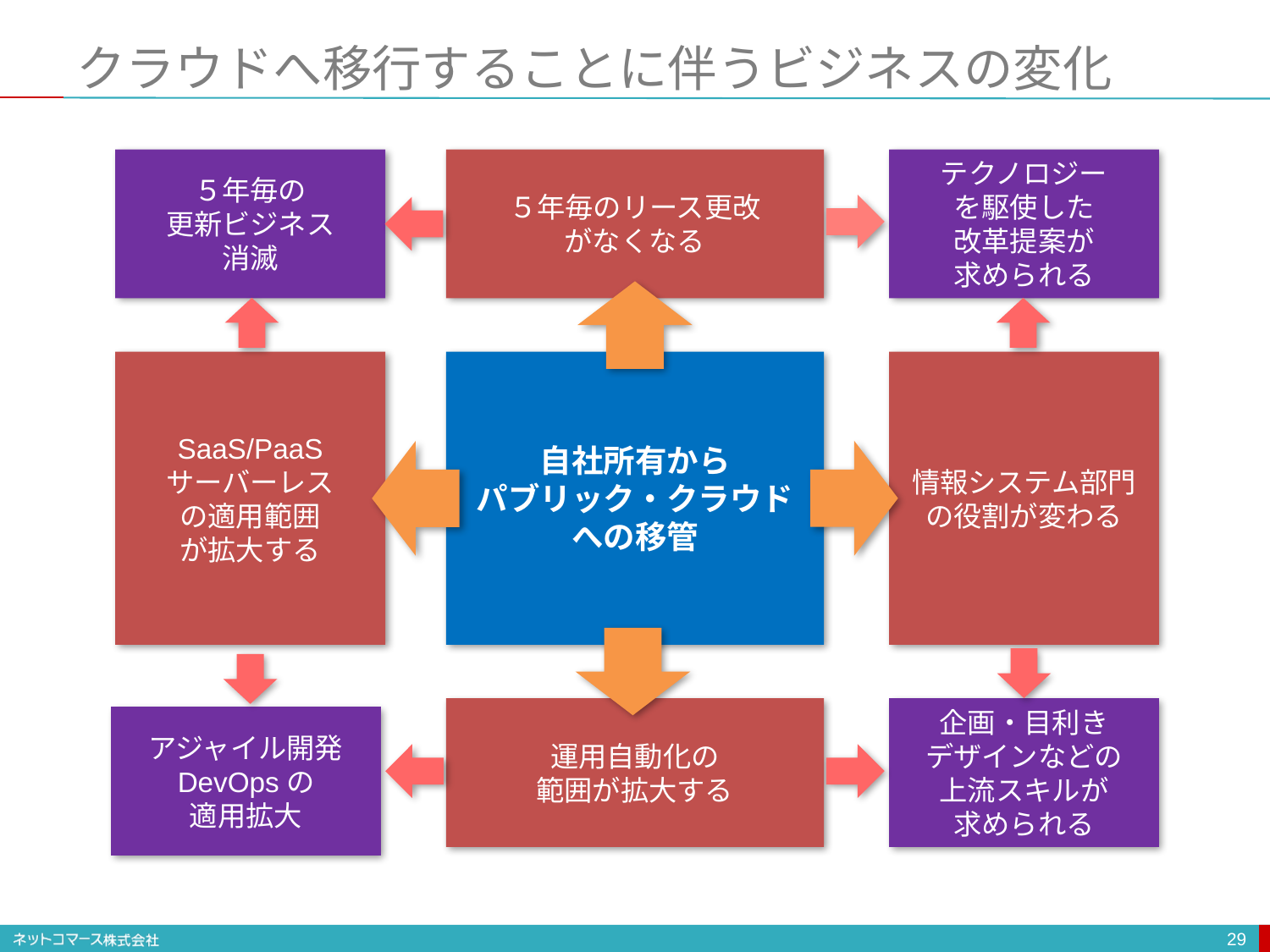

# クラウドへ移行することに伴うビジネスの変化
５年毎の
更新ビジネス
消滅
テクノロジー
を駆使した
改革提案が
求められる

企画・目利き
デザインなどの
上流スキルが
求められる
アジャイル開発
DevOpsの
適用拡大

５年毎のリース更改
がなくなる

SaaS/PaaS
サーバーレス
の適用範囲
が拡大する
情報システム部門
の役割が変わる

運用自動化の
範囲が拡大する
自社所有から
パブリック・クラウド
への移管
29